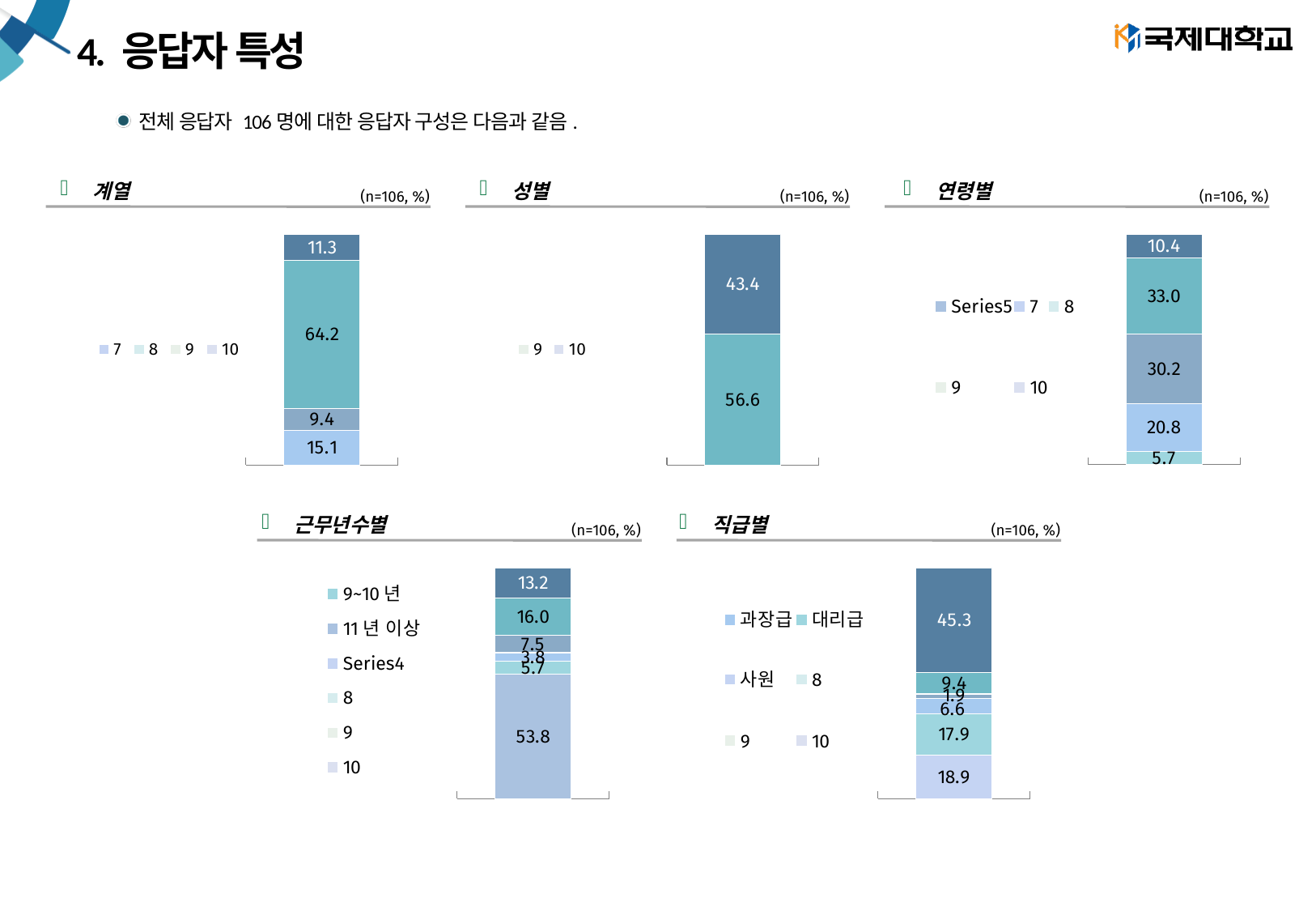

# 4. 응답자 특성
전체 응답자 106명에 대한 응답자 구성은 다음과 같음.
계열
(n=106, %)
성별
(n=106, %)
연령별
(n=106, %)

### Chart

| Category | 10 | 9 | 8 | 7 | 6 |  | 공학계열 | 자연계열 | 인문사회계열 | 예체능계열 |
|---|---|---|---|---|---|---|---|---|---|---|
| 열1 | None | None | None | None | None | None | 15.09433962264151 | 9.433962264150944 | 64.15094339622641 | 11.320754716981133 |

### Chart

| Category | 10 | 9 | 8 | 7 | 6 |  |  |  | 여성 | 남성 |
|---|---|---|---|---|---|---|---|---|---|---|
| 열1 | None | None | None | None | None | None | None | None | 56.60377358490566 | 43.39622641509434 |

### Chart

| Category | 10 | 9 | 8 | 7 |  | 60대 이상 | 50대 | 40대 | 30대 | 20대 |
|---|---|---|---|---|---|---|---|---|---|---|
| 열1 | None | None | None | None | None | 5.660377358490567 | 20.754716981132077 | 30.18867924528302 | 33.0188679245283 | 10.377358490566039 |
근무년수별
(n=106, %)
직급별
(n=106, %)

### Chart

| Category | 10 | 9 | 8 |  | 11년 이상 | 9~10년 | 7~8년 | 5~6년 | 3~4년 | 2년 이하 |
|---|---|---|---|---|---|---|---|---|---|---|
| 열1 | None | None | None | None | 53.77358490566038 | 5.660377358490567 | 3.7735849056603774 | 7.547169811320755 | 16.037735849056602 | 13.20754716981132 |

### Chart

| Category | 10 | 9 | 8 | 사원 | 대리급 | 과장급 | 차장급 | 부장급 | 경영층/임원 |
|---|---|---|---|---|---|---|---|---|---|
| 열1 | None | None | None | 18.867924528301888 | 17.92452830188679 | 6.60377358490566 | 1.8867924528301887 | 9.433962264150944 | 45.28301886792453 |